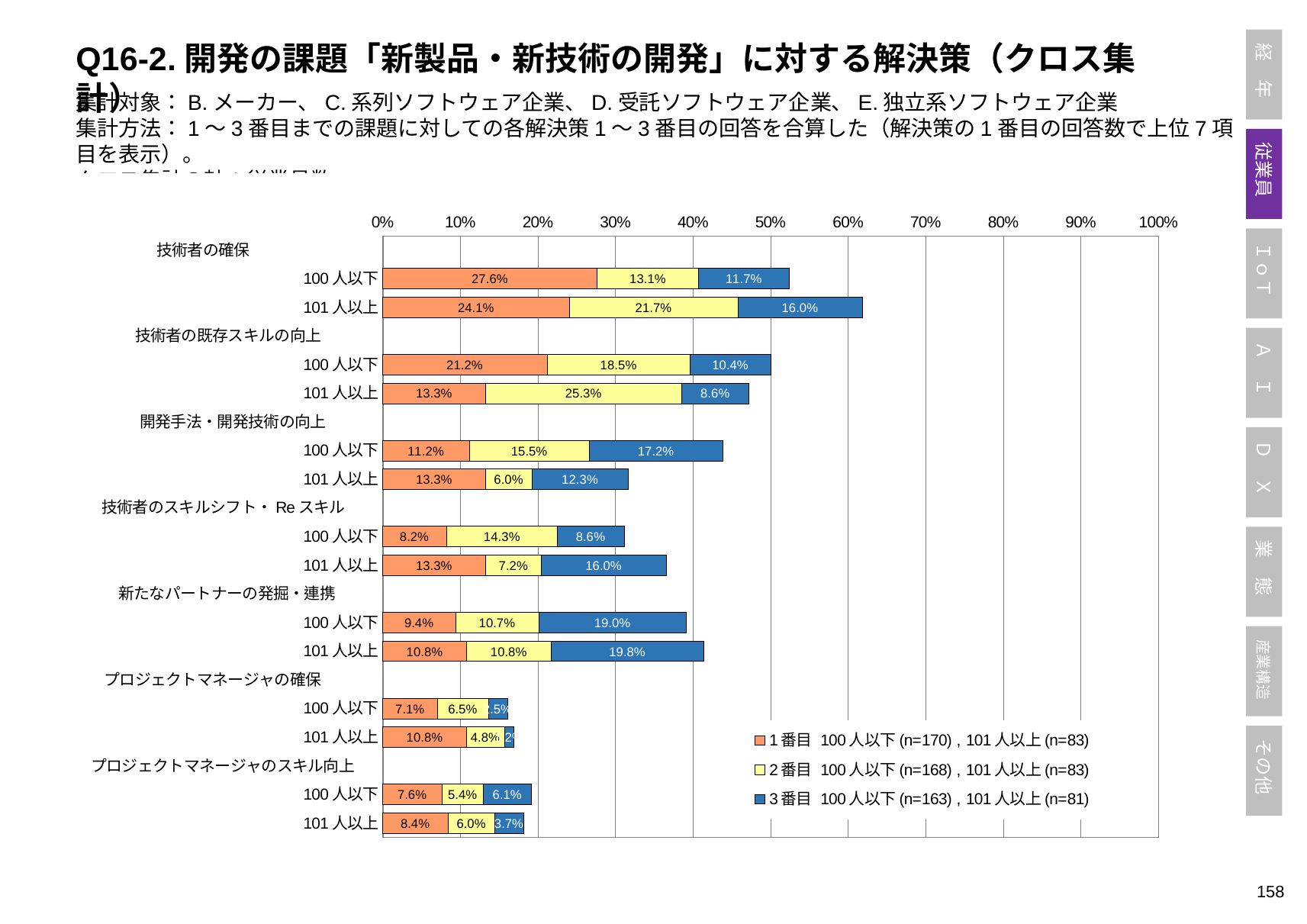

Q16-2.開発の課題「新製品・新技術の開発」に対する解決策（クロス集計）
集計対象：B.メーカー、C.系列ソフトウェア企業、D.受託ソフトウェア企業、E.独立系ソフトウェア企業
集計方法：1～3番目までの課題に対しての各解決策1～3番目の回答を合算した（解決策の1番目の回答数で上位7項目を表示）。
クロス集計の軸：従業員数

### Chart

| Category | 1番目 100人以下(n=170) , 101人以上(n=83) | 2番目 100人以下(n=168) , 101人以上(n=83) | 3番目 100人以下(n=163) , 101人以上(n=81) |
|---|---|---|---|
| 技術者の確保                            | None | None | None |
| 100人以下 | 0.27647058823529413 | 0.13095238095238096 | 0.1165644171779141 |
| 101人以上 | 0.24096385542168675 | 0.21686746987951808 | 0.16049382716049382 |
| 技術者の既存スキルの向上             | None | None | None |
| 100人以下 | 0.21176470588235294 | 0.18452380952380953 | 0.10429447852760736 |
| 101人以上 | 0.13253012048192772 | 0.25301204819277107 | 0.08641975308641975 |
| 開発手法・開発技術の向上            | None | None | None |
| 100人以下 | 0.11176470588235295 | 0.15476190476190477 | 0.17177914110429449 |
| 101人以上 | 0.13253012048192772 | 0.060240963855421686 | 0.12345679012345678 |
| 技術者のスキルシフト・Reスキル        | None | None | None |
| 100人以下 | 0.08235294117647059 | 0.14285714285714285 | 0.08588957055214724 |
| 101人以上 | 0.13253012048192772 | 0.07228915662650602 | 0.16049382716049382 |
| 新たなパートナーの発掘・連携          | None | None | None |
| 100人以下 | 0.09411764705882353 | 0.10714285714285714 | 0.1901840490797546 |
| 101人以上 | 0.10843373493975904 | 0.10843373493975904 | 0.19753086419753085 |
| プロジェクトマネージャの確保             | None | None | None |
| 100人以下 | 0.07058823529411765 | 0.06547619047619048 | 0.024539877300613498 |
| 101人以上 | 0.10843373493975904 | 0.04819277108433735 | 0.012345679012345678 |
| プロジェクトマネージャのスキル向上      | None | None | None |
| 100人以下 | 0.07647058823529412 | 0.05357142857142857 | 0.06134969325153374 |
| 101人以上 | 0.08433734939759036 | 0.060240963855421686 | 0.037037037037037035 |
158